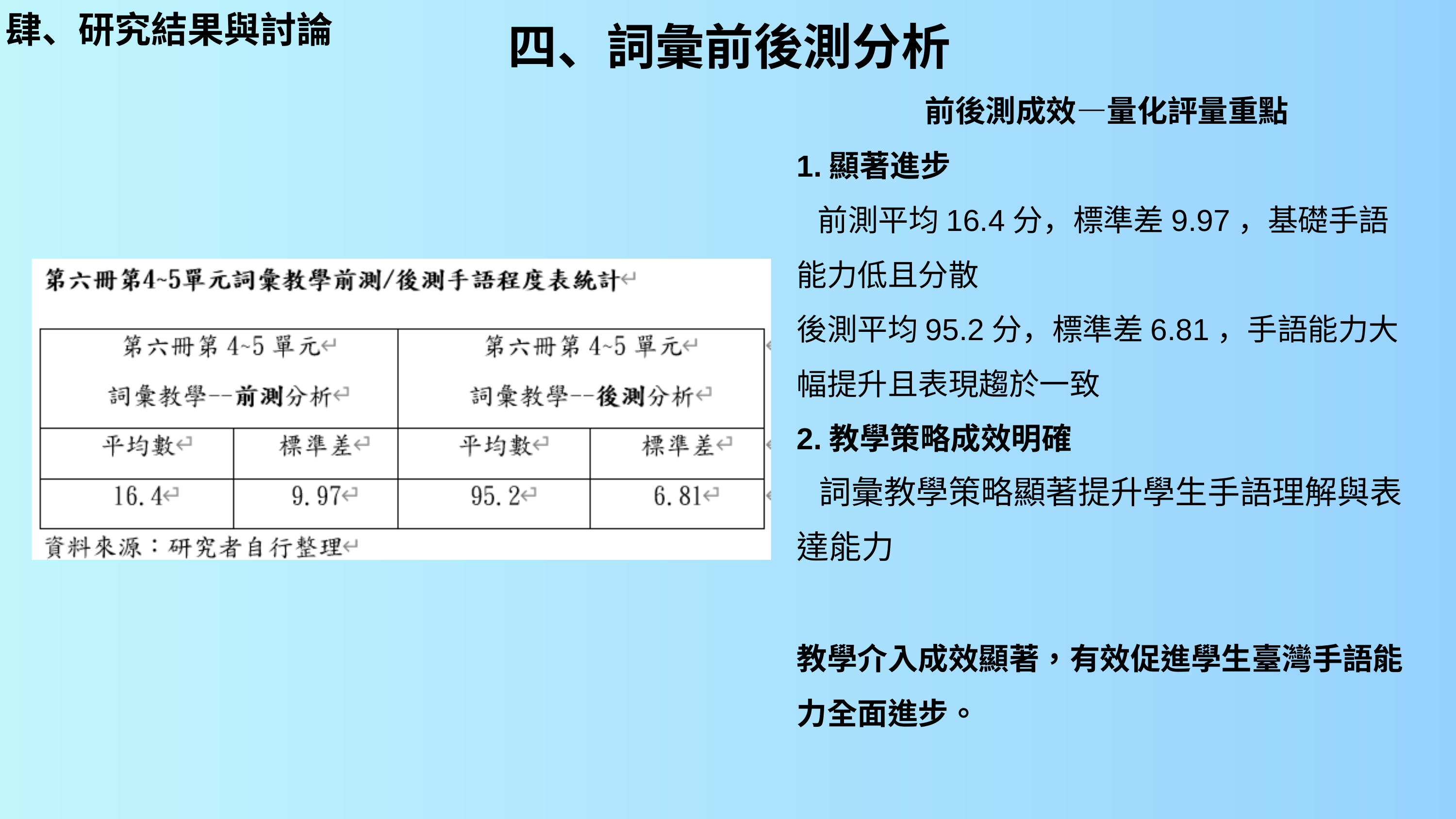

肆、研究結果與討論

四、詞彙前後測分析
前後測成效—量化評量重點
1.顯著進步
  前測平均16.4分，標準差9.97，基礎手語能力低且分散
後測平均95.2分，標準差6.81，手語能力大幅提升且表現趨於一致
2.教學策略成效明確
  詞彙教學策略顯著提升學生手語理解與表達能力

教學介入成效顯著，有效促進學生臺灣手語能力全面進步。